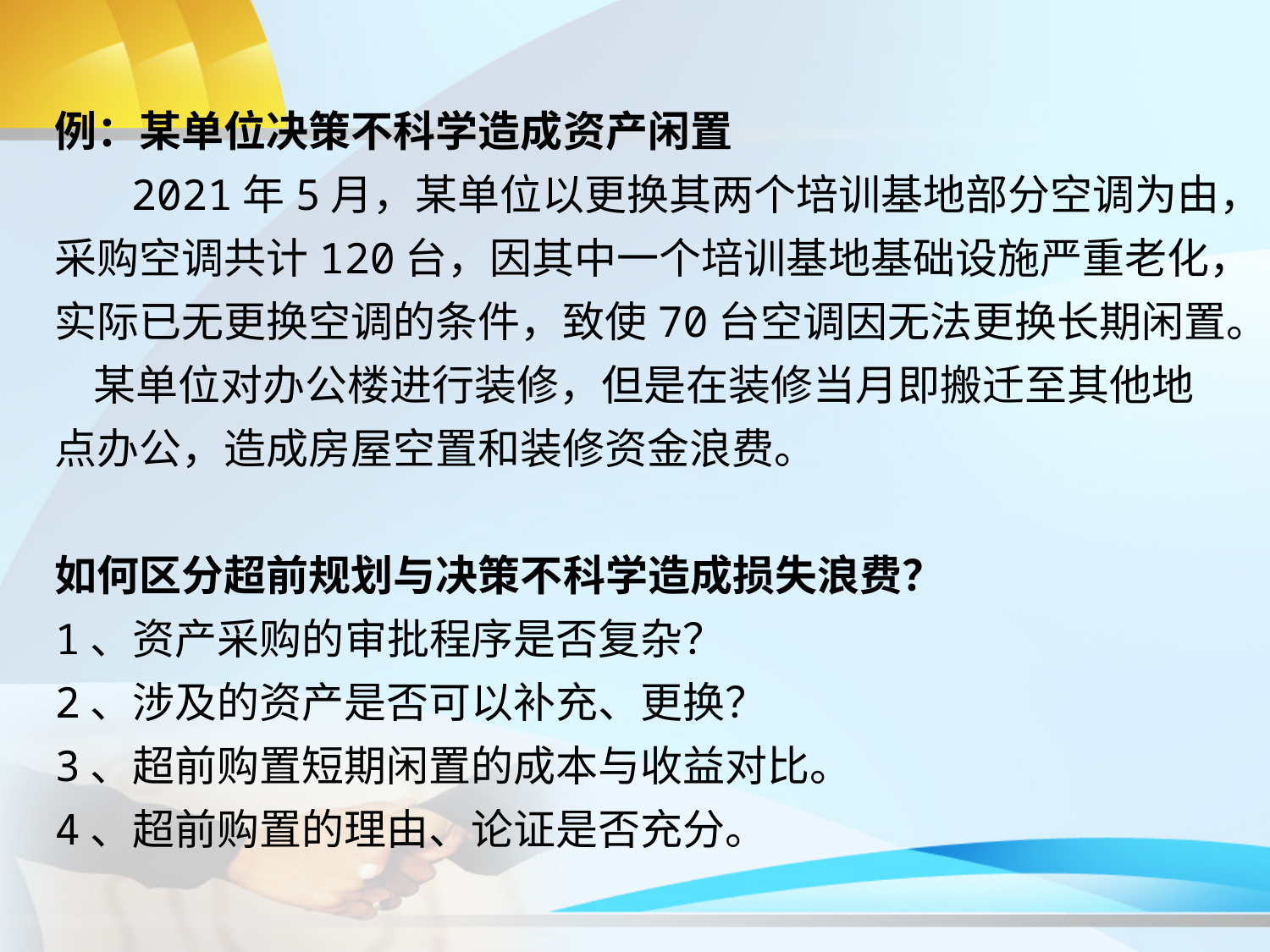

例：某单位决策不科学造成资产闲置
   2021年5月，某单位以更换其两个培训基地部分空调为由，采购空调共计120台，因其中一个培训基地基础设施严重老化，实际已无更换空调的条件，致使70台空调因无法更换长期闲置。
   某单位对办公楼进行装修，但是在装修当月即搬迁至其他地点办公，造成房屋空置和装修资金浪费。

如何区分超前规划与决策不科学造成损失浪费？
1、资产采购的审批程序是否复杂？
2、涉及的资产是否可以补充、更换？
3、超前购置短期闲置的成本与收益对比。
4、超前购置的理由、论证是否充分。